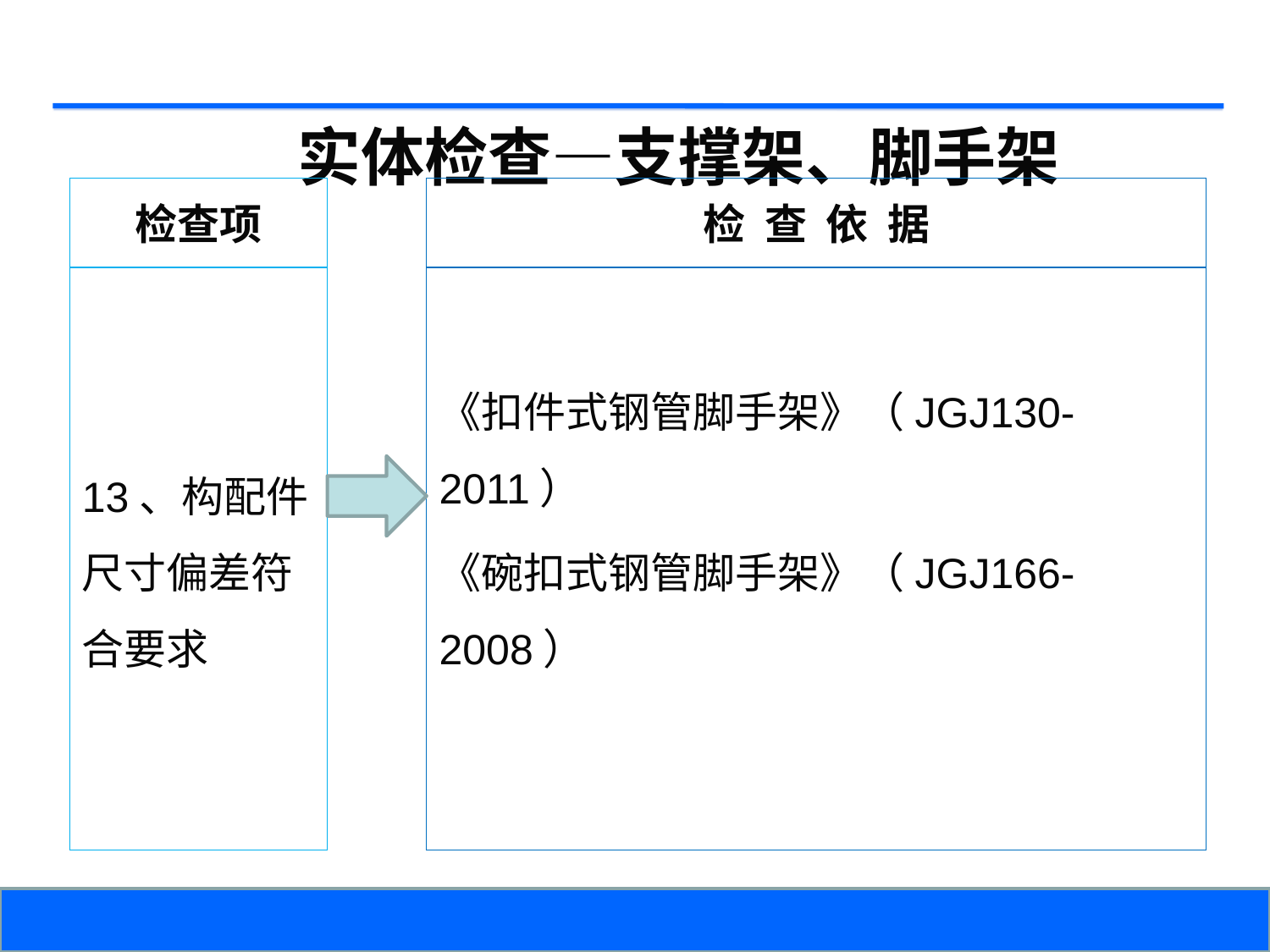

实体检查—支撑架、脚手架
检查项
检  查  依  据
13、构配件尺寸偏差符合要求
《扣件式钢管脚手架》（JGJ130-2011）
《碗扣式钢管脚手架》（JGJ166-2008）